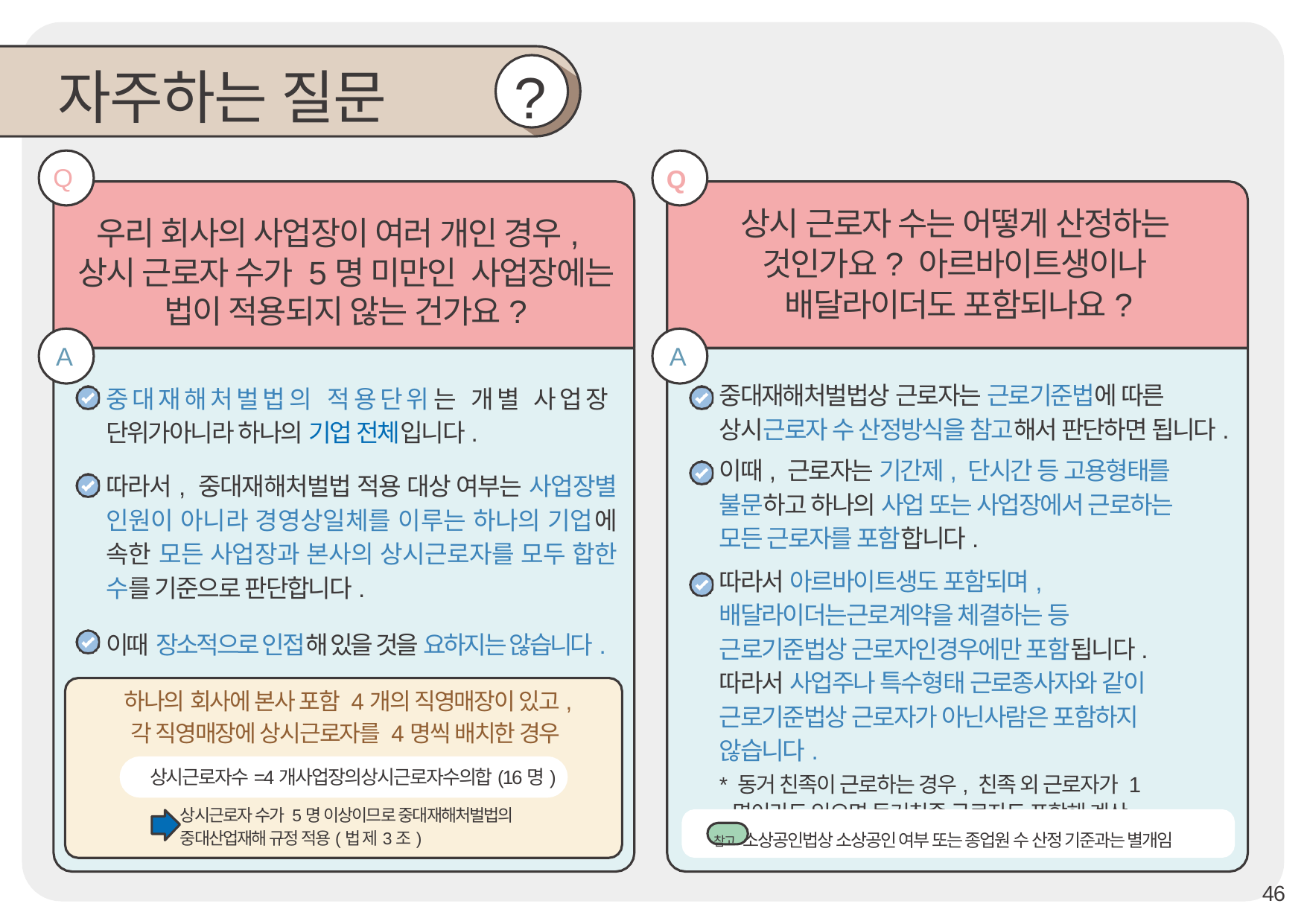

# 자주하는 질문	?
Q

Q

우리 회사의 사업장이 여러 개인 경우,
상시 근로자 수가 5명 미만인  사업장에는 법이 적용되지 않는 건가요?
상시 근로자 수는 어떻게 산정하는  것인가요? 아르바이트생이나
배달라이더도 포함되나요?

A
A

중대재해처벌법상 근로자는 근로기준법에 따른 상시근로자 수 산정방식을 참고해서 판단하면 됩니다.
이때, 근로자는 기간제, 단시간 등 고용형태를
불문하고 하나의 사업 또는 사업장에서 근로하는 모든 근로자를 포함합니다.
따라서 아르바이트생도 포함되며, 배달라이더는근로계약을 체결하는 등 근로기준법상 근로자인경우에만 포함됩니다. 따라서 사업주나 특수형태 근로종사자와 같이 근로기준법상 근로자가 아닌사람은 포함하지 않습니다.
* 동거 친족이 근로하는 경우, 친족 외 근로자가 1명이라도 있으면 동거친족 근로자도 포함해 계산
중대재해처벌법의 적용단위는 개별 사업장 단위가아니라 하나의 기업 전체입니다.
따라서, 중대재해처벌법 적용 대상 여부는 사업장별 인원이 아니라 경영상일체를 이루는 하나의 기업에 속한 모든 사업장과 본사의 상시근로자를 모두 합한 수를 기준으로 판단합니다.

이때 장소적으로 인접해 있을 것을 요하지는 않습니다.

하나의 회사에 본사 포함 4개의 직영매장이 있고, 각 직영매장에 상시근로자를 4명씩 배치한 경우
     상시근로자수=4개사업장의상시근로자수의합(16명)
상시근로자 수가 5명 이상이므로 중대재해처벌법의
중대산업재해 규정 적용(법 제3조)

참고   소상공인법상 소상공인 여부 또는 종업원 수 산정 기준과는 별개임

46